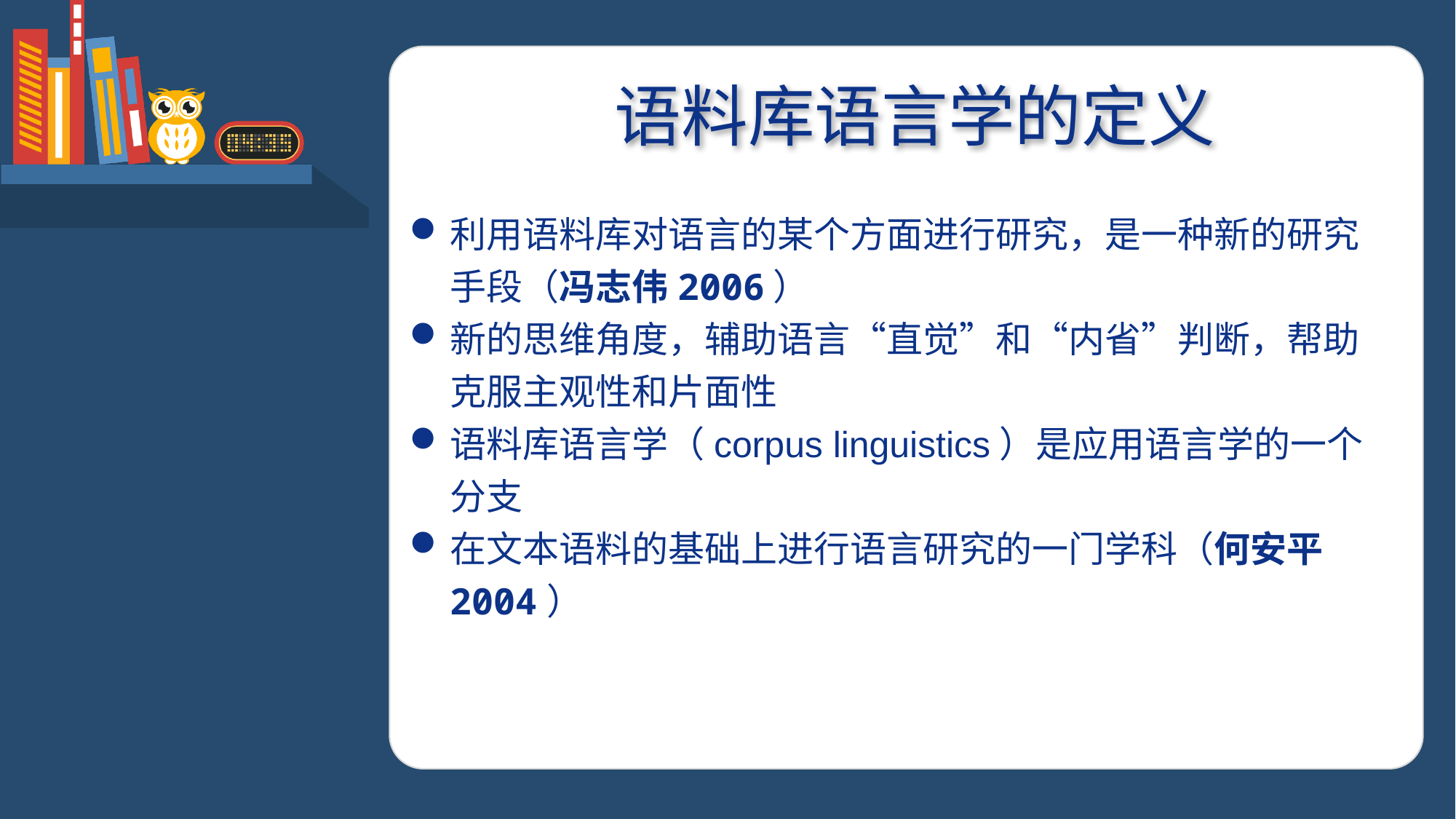

语料库语言学的定义
利用语料库对语言的某个方面进行研究，是一种新的研究手段（冯志伟2006）
新的思维角度，辅助语言“直觉”和“内省”判断，帮助克服主观性和片面性
语料库语言学（corpus linguistics）是应用语言学的一个分支
在文本语料的基础上进行语言研究的一门学科（何安平2004）